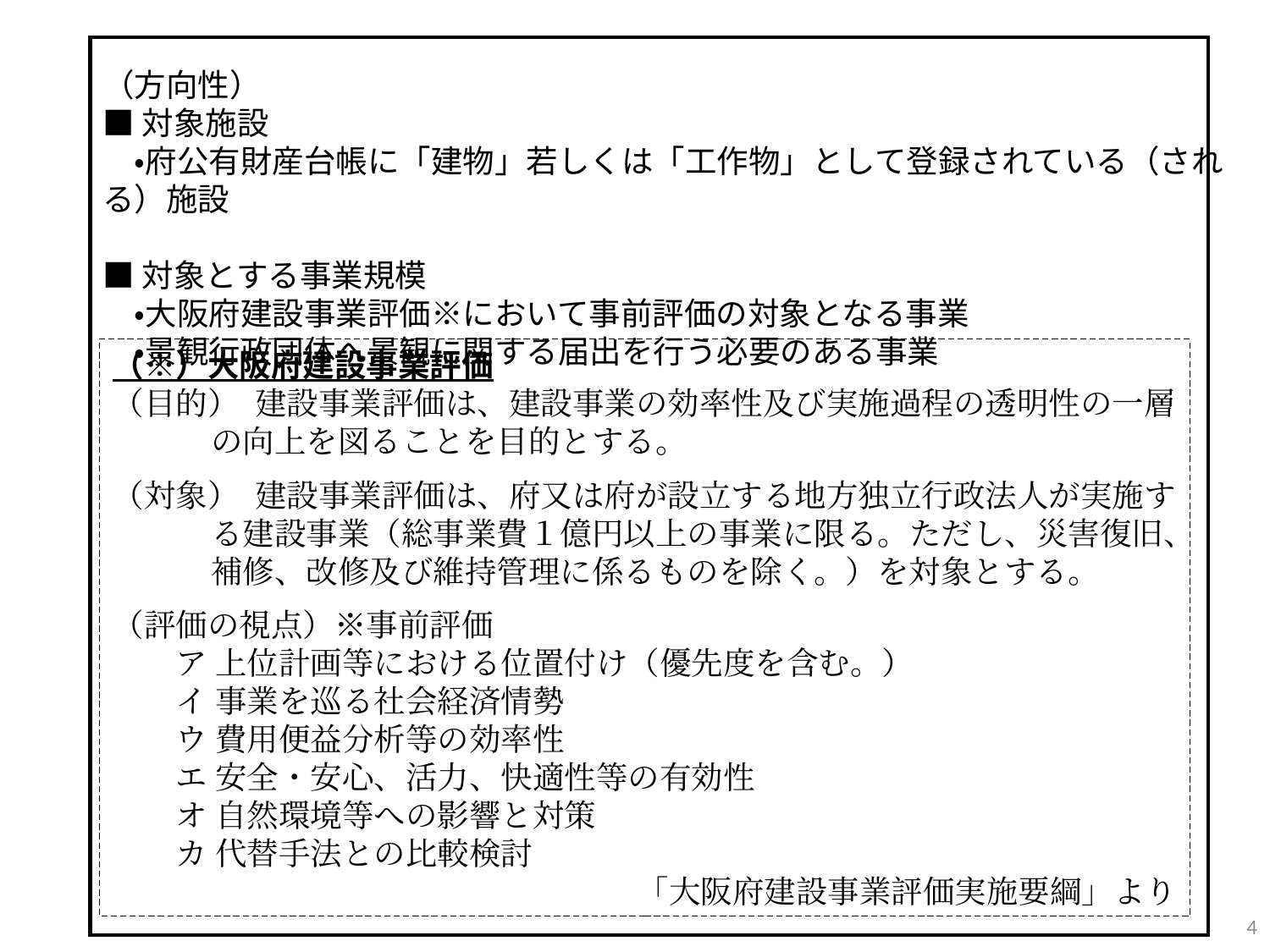

（方向性）
■対象施設
　・府公有財産台帳に「建物」若しくは「工作物」として登録されている（される）施設

■対象とする事業規模
　・大阪府建設事業評価※において事前評価の対象となる事業
　・景観行政団体へ景観に関する届出を行う必要のある事業
（※）大阪府建設事業評価
（目的）  建設事業評価は、建設事業の効率性及び実施過程の透明性の一層の向上を図ることを目的とする。

（対象）  建設事業評価は、府又は府が設立する地方独立行政法人が実施する建設事業（総事業費１億円以上の事業に限る。ただし、災害復旧、補修、改修及び維持管理に係るものを除く。）を対象とする。

（評価の視点）※事前評価
　　ア 上位計画等における位置付け（優先度を含む。）
　　イ 事業を巡る社会経済情勢
　　ウ 費用便益分析等の効率性
　　エ 安全・安心、活力、快適性等の有効性
　　オ 自然環境等への影響と対策
　　カ 代替手法との比較検討
「大阪府建設事業評価実施要綱」より
4